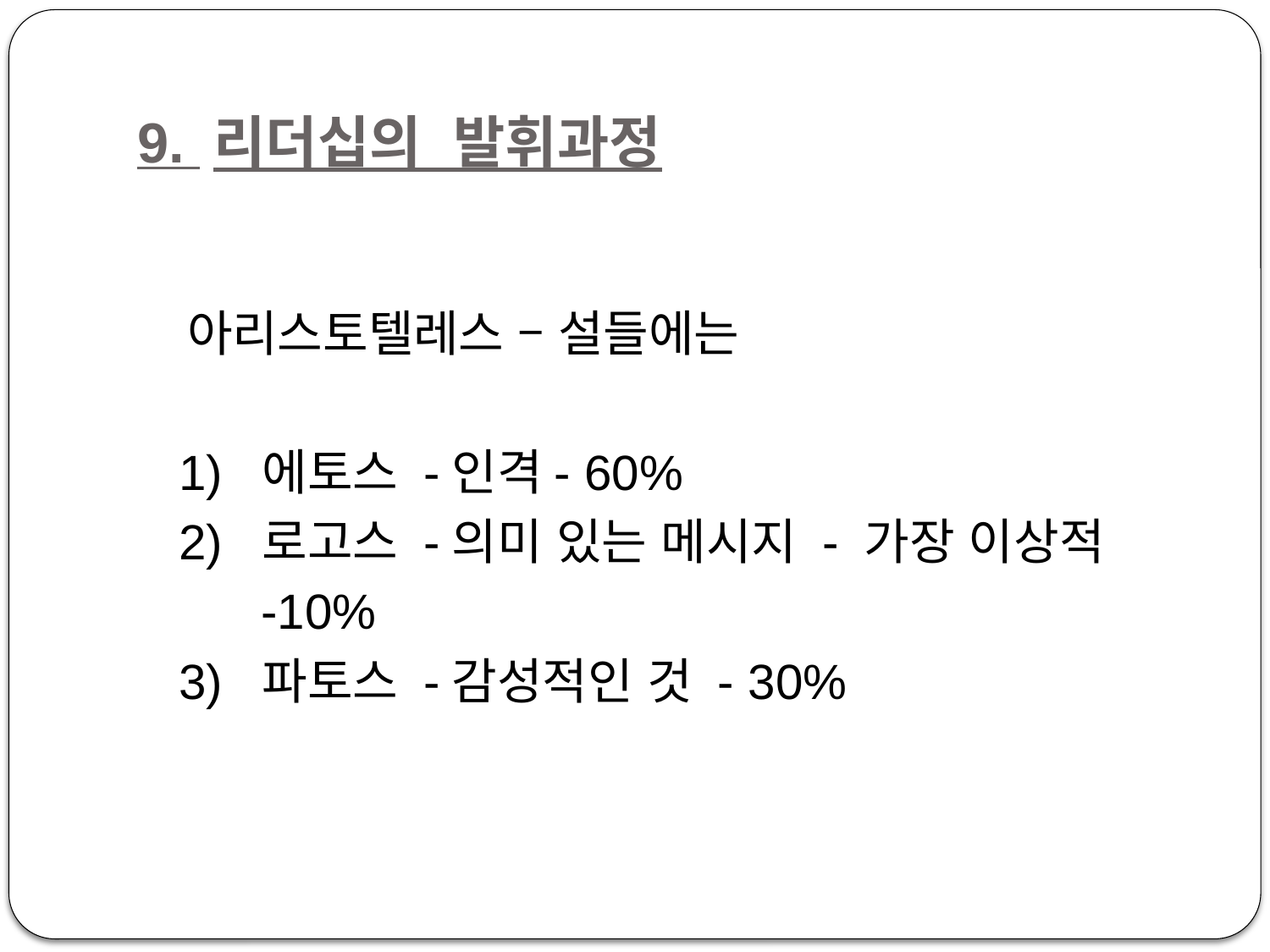

# 9. 리더십의  발휘과정
   아리스토텔레스 – 설들에는

   1)  에토스 -인격- 60%
   2)  로고스 -의미 있는 메시지 - 가장 이상적
         -10%
   3)  파토스 -감성적인 것 - 30%